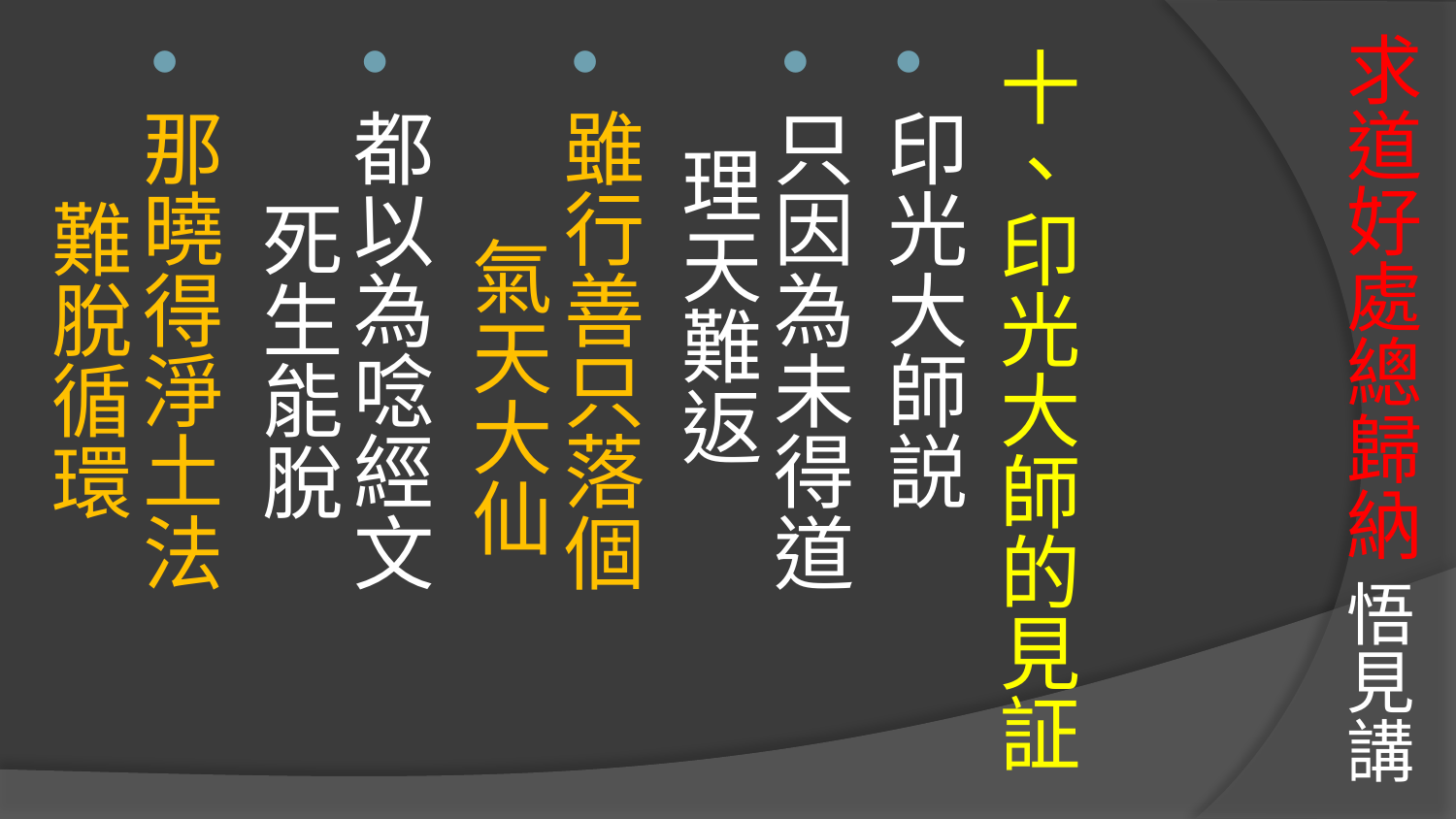

# 求道好處總歸納 悟見講
十、印光大師的見証
印光大師説
只因為未得道             理天難返
雖行善只落個                  氣天大仙
都以為唸經文                死生能脫
那曉得淨土法                難脫循環